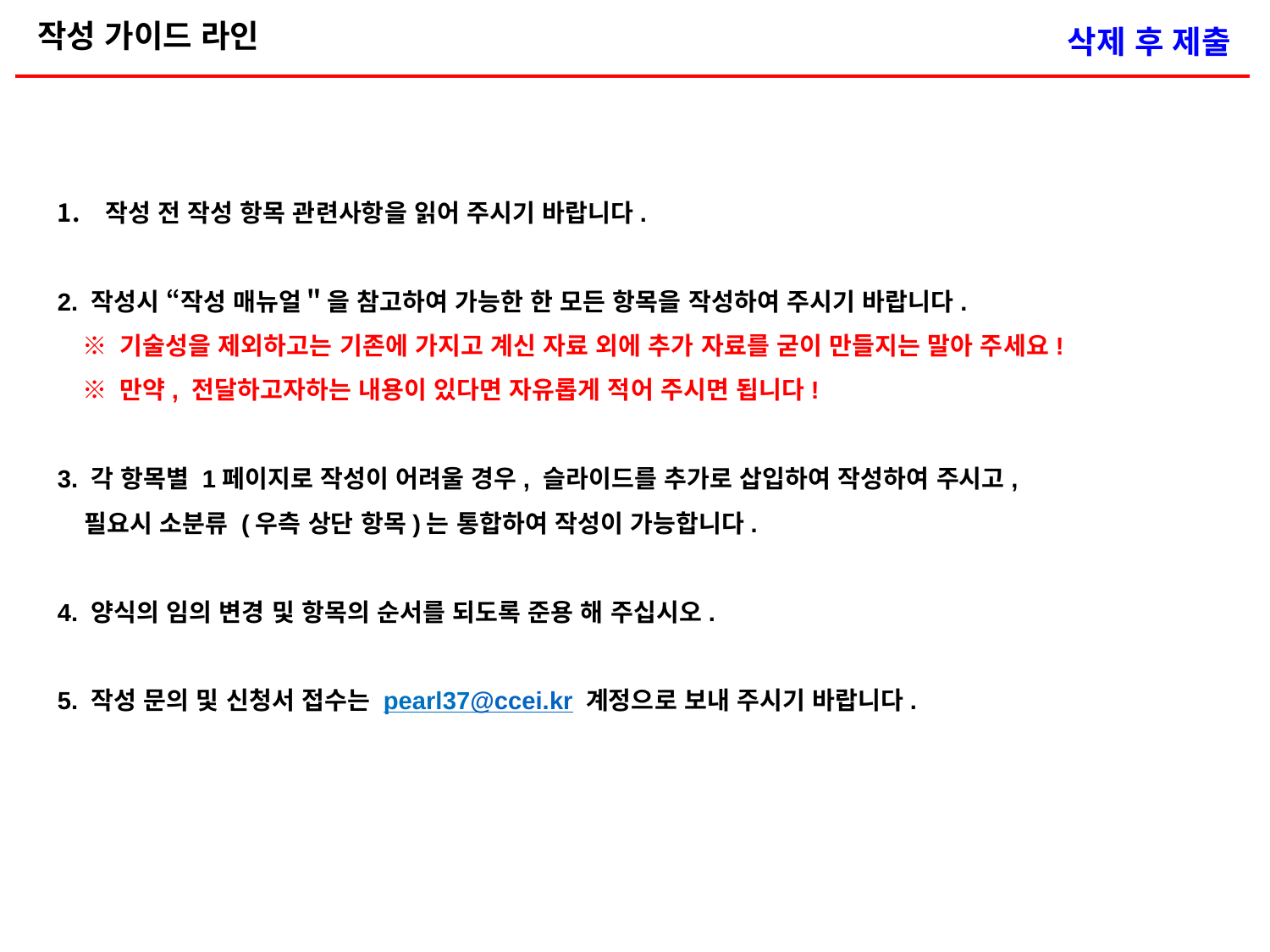

작성 가이드 라인
삭제 후 제출
작성 전 작성 항목 관련사항을 읽어 주시기 바랍니다.

2. 작성시 “작성 매뉴얼＂을 참고하여 가능한 한 모든 항목을 작성하여 주시기 바랍니다.
※ 기술성을 제외하고는 기존에 가지고 계신 자료 외에 추가 자료를 굳이 만들지는 말아 주세요!
※ 만약, 전달하고자하는 내용이 있다면 자유롭게 적어 주시면 됩니다!

3. 각 항목별 1페이지로 작성이 어려울 경우, 슬라이드를 추가로 삽입하여 작성하여 주시고,
   필요시 소분류 (우측 상단 항목)는 통합하여 작성이 가능합니다.

4. 양식의 임의 변경 및 항목의 순서를 되도록 준용 해 주십시오.

5. 작성 문의 및 신청서 접수는 pearl37@ccei.kr 계정으로 보내 주시기 바랍니다.